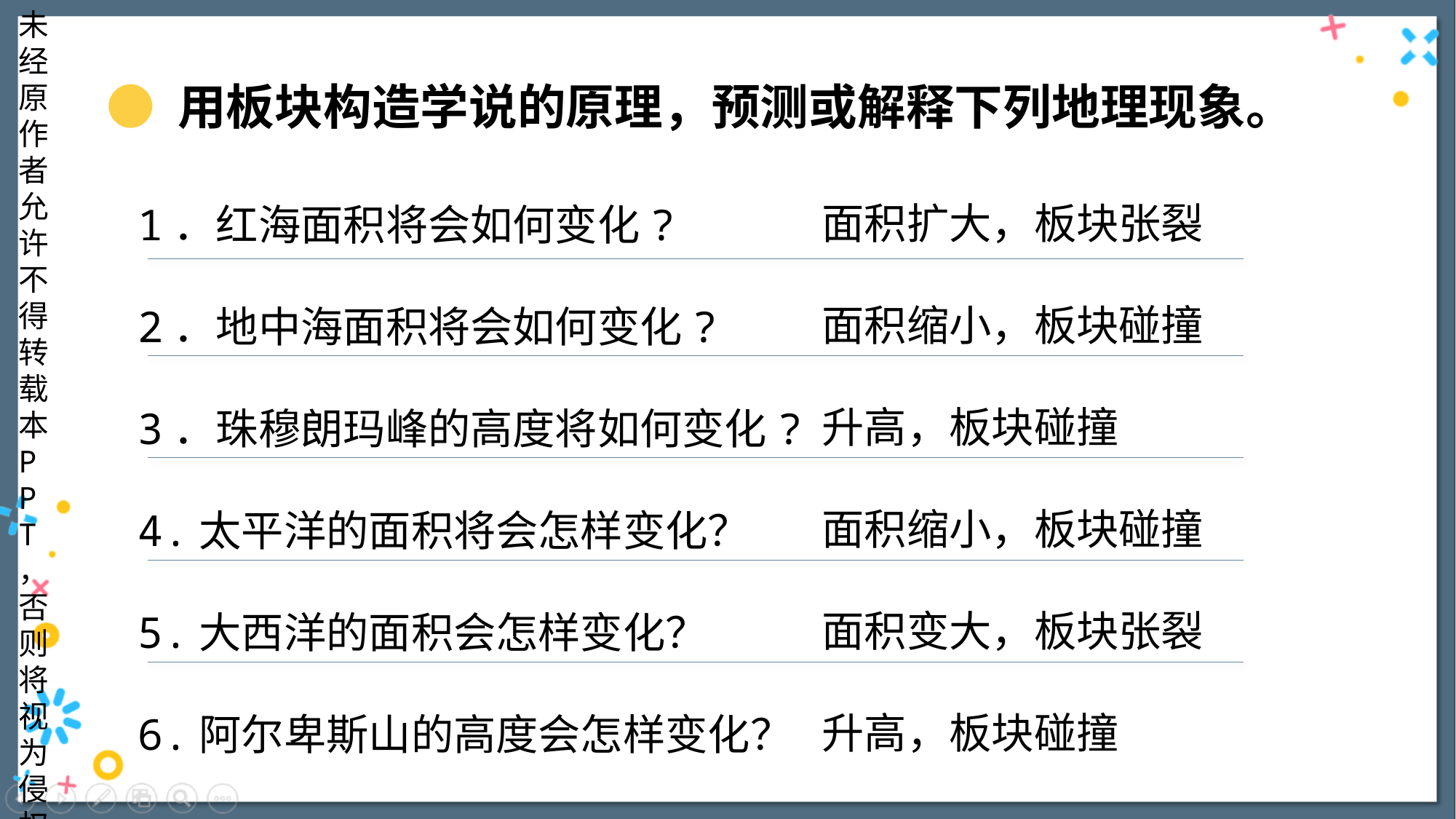

● 用板块构造学说的原理，预测或解释下列地理现象。
面积扩大，板块张裂
面积缩小，板块碰撞
升高，板块碰撞
面积缩小，板块碰撞
面积变大，板块张裂
升高，板块碰撞
1．红海面积将会如何变化?
2．地中海面积将会如何变化?
3．珠穆朗玛峰的高度将如何变化?
4.太平洋的面积将会怎样变化？
5.大西洋的面积会怎样变化？
6.阿尔卑斯山的高度会怎样变化？